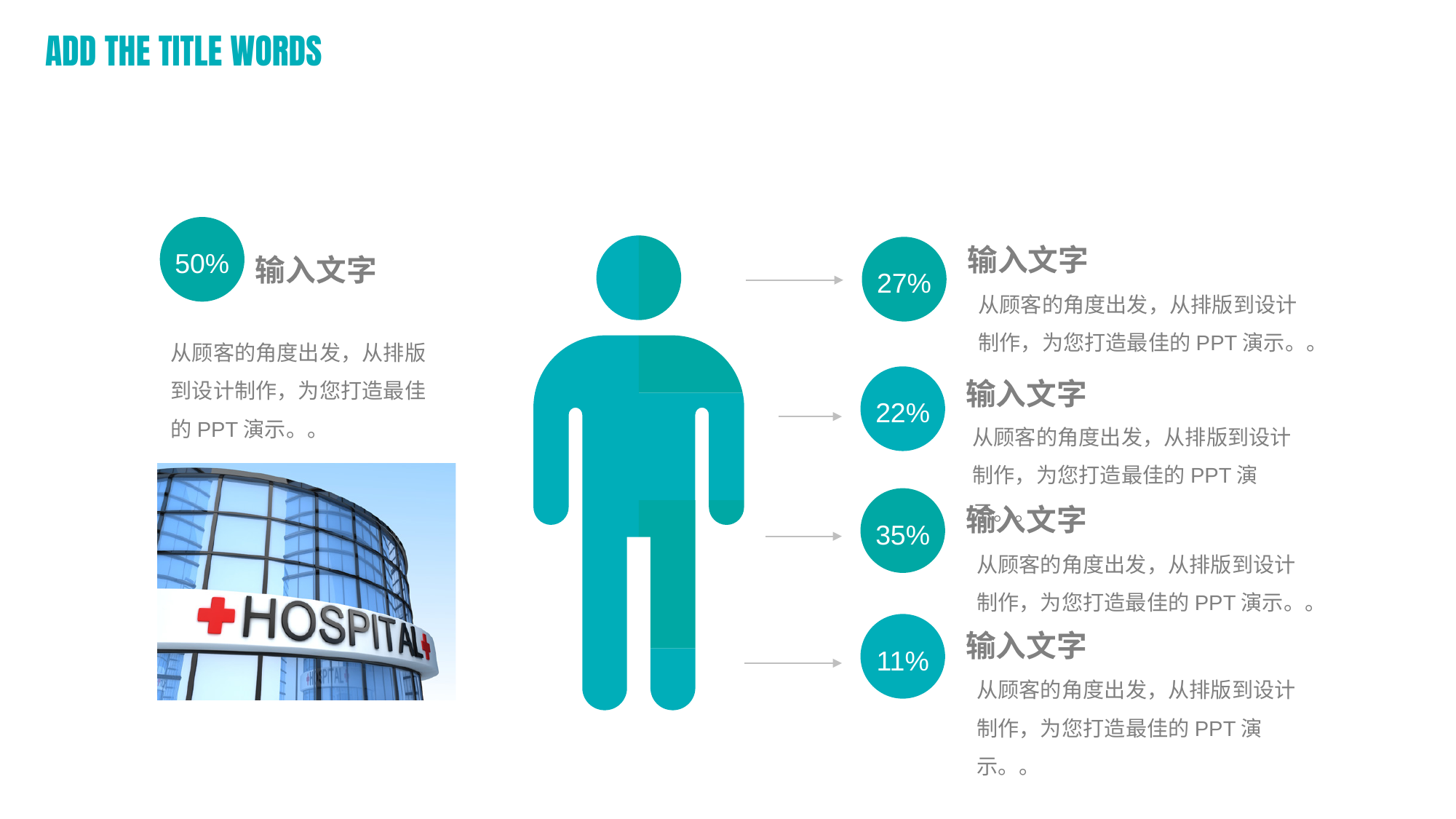

ADD THE TITLE WORDS
50%
输入文字

27%
输入文字
从顾客的角度出发，从排版到设计制作，为您打造最佳的PPT演示。。
从顾客的角度出发，从排版到设计制作，为您打造最佳的PPT演示。。
22%
输入文字
从顾客的角度出发，从排版到设计制作，为您打造最佳的PPT演示。。

35%
输入文字
从顾客的角度出发，从排版到设计制作，为您打造最佳的PPT演示。。
11%
输入文字
从顾客的角度出发，从排版到设计制作，为您打造最佳的PPT演示。。